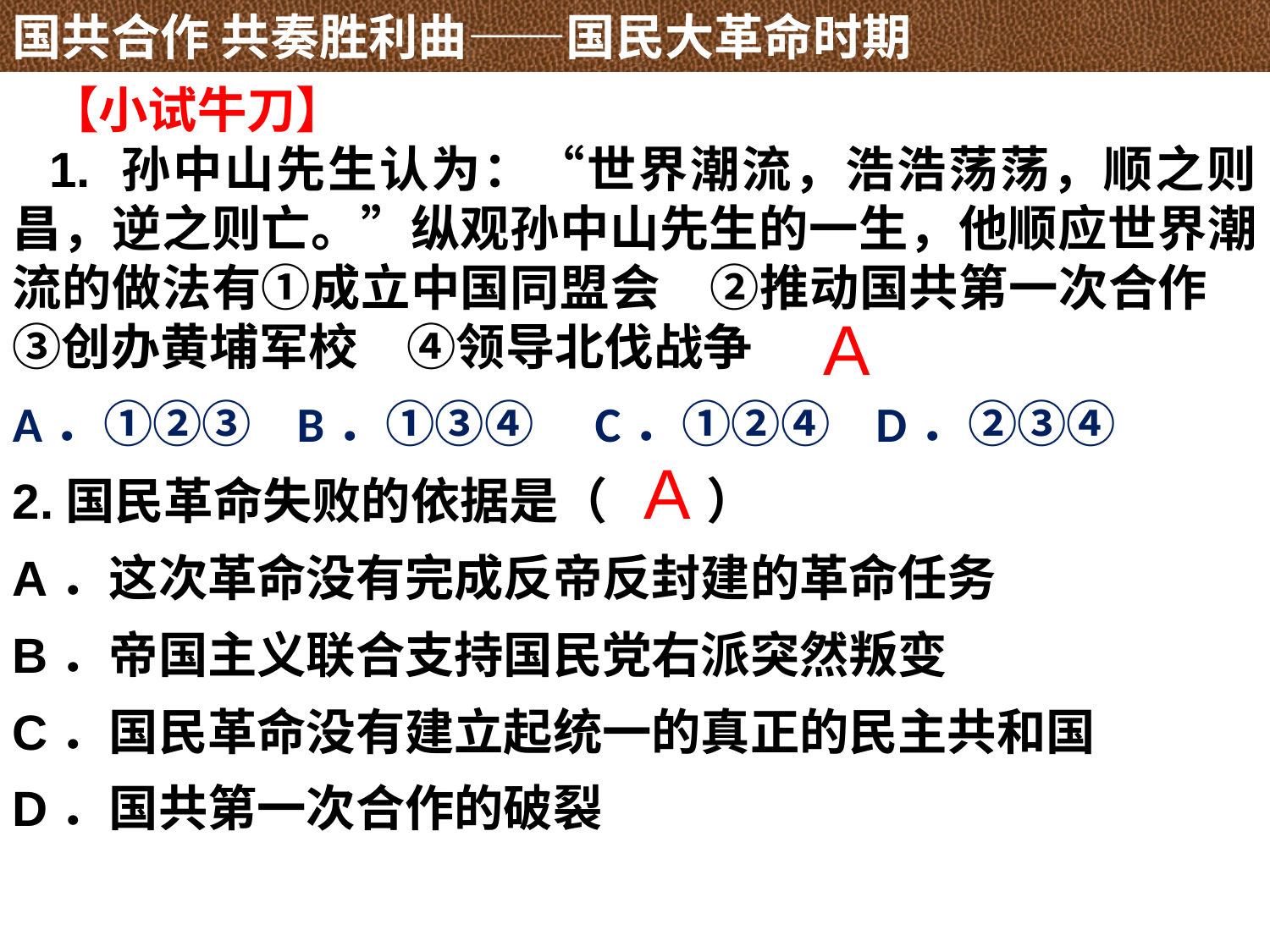

国共合作 共奏胜利曲——国民大革命时期
【小试牛刀】
1. 孙中山先生认为：“世界潮流，浩浩荡荡，顺之则昌，逆之则亡。”纵观孙中山先生的一生，他顺应世界潮流的做法有①成立中国同盟会　②推动国共第一次合作　③创办黄埔军校　④领导北伐战争
A．①②③   B．①③④　C．①②④   D．②③④
2.国民革命失败的依据是（　　）
A．这次革命没有完成反帝反封建的革命任务
B．帝国主义联合支持国民党右派突然叛变
C．国民革命没有建立起统一的真正的民主共和国
D．国共第一次合作的破裂

A
A